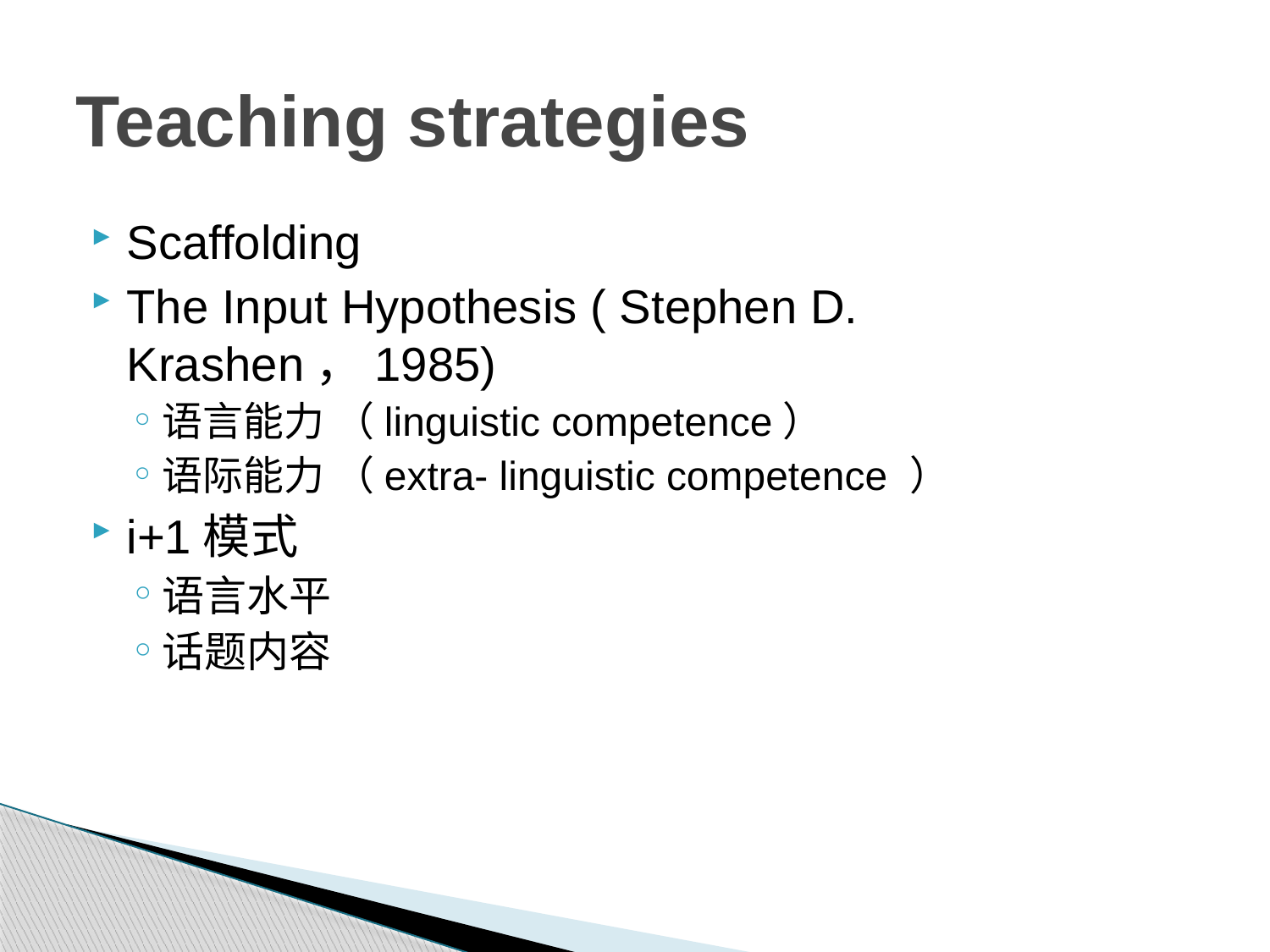

# Teaching strategies
Scaffolding
The Input Hypothesis ( Stephen D. Krashen，1985)
语言能力 （linguistic competence）
语际能力 （extra- linguistic competence ）
i+1模式
语言水平
话题内容